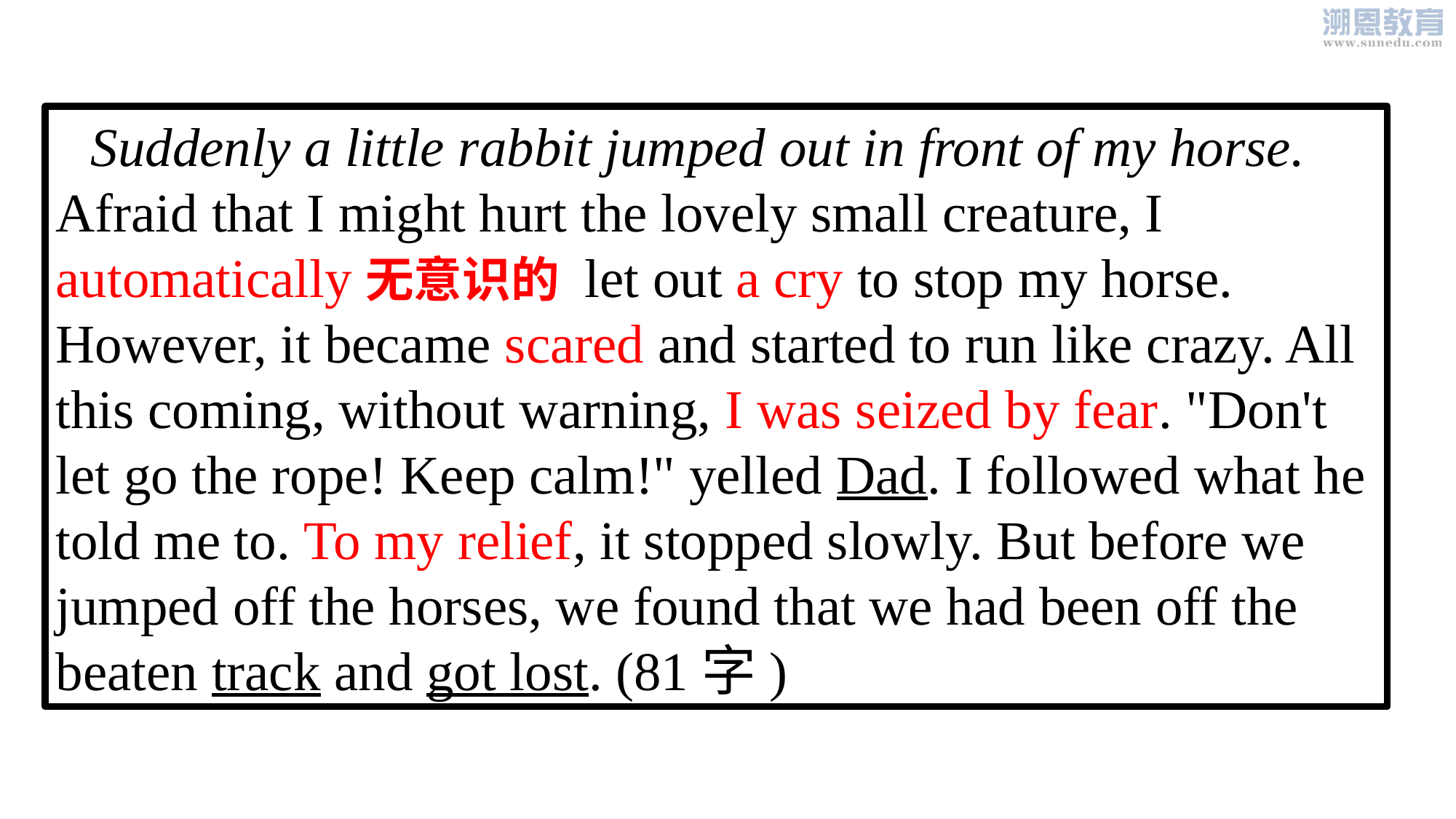

Suddenly a little rabbit jumped out in front of my horse. Afraid that I might hurt the lovely small creature, I automatically无意识的 let out a cry to stop my horse. However, it became scared and started to run like crazy. All this coming, without warning, I was seized by fear. "Don't let go the rope! Keep calm!" yelled Dad. I followed what he told me to. To my relief, it stopped slowly. But before we jumped off the horses, we found that we had been off the beaten track and got lost. (81字)